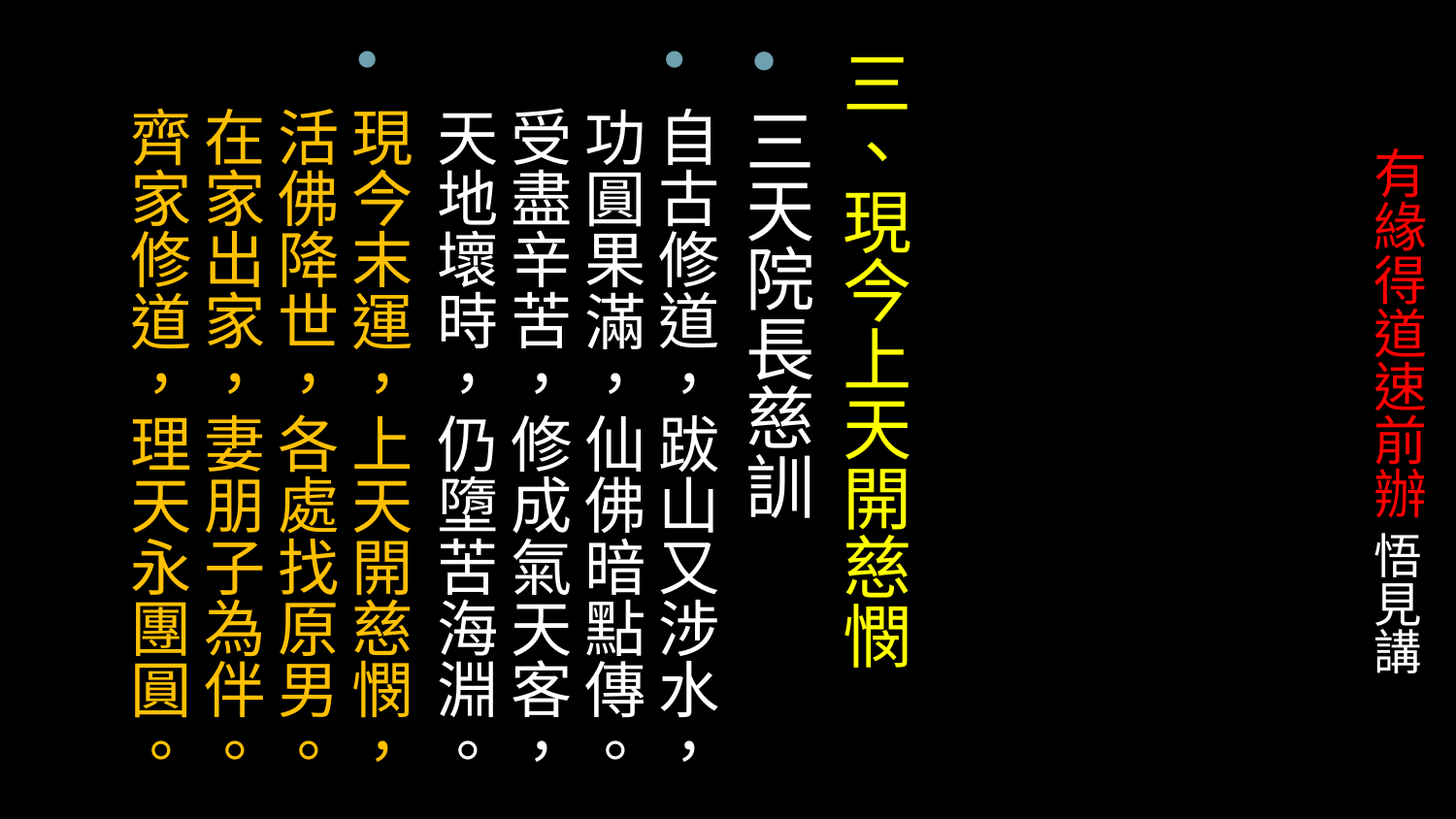

# 有緣得道速前辦 悟見講
三、現今上天開慈憫
三天院長慈訓
自古修道，跋山又涉水，
功圓果滿，仙佛暗點傳。
受盡辛苦，修成氣天客，
天地壞時，仍墮苦海淵。
現今末運，上天開慈憫，
活佛降世，各處找原男。
在家出家，妻朋子為伴。
齊家修道，理天永團圓。